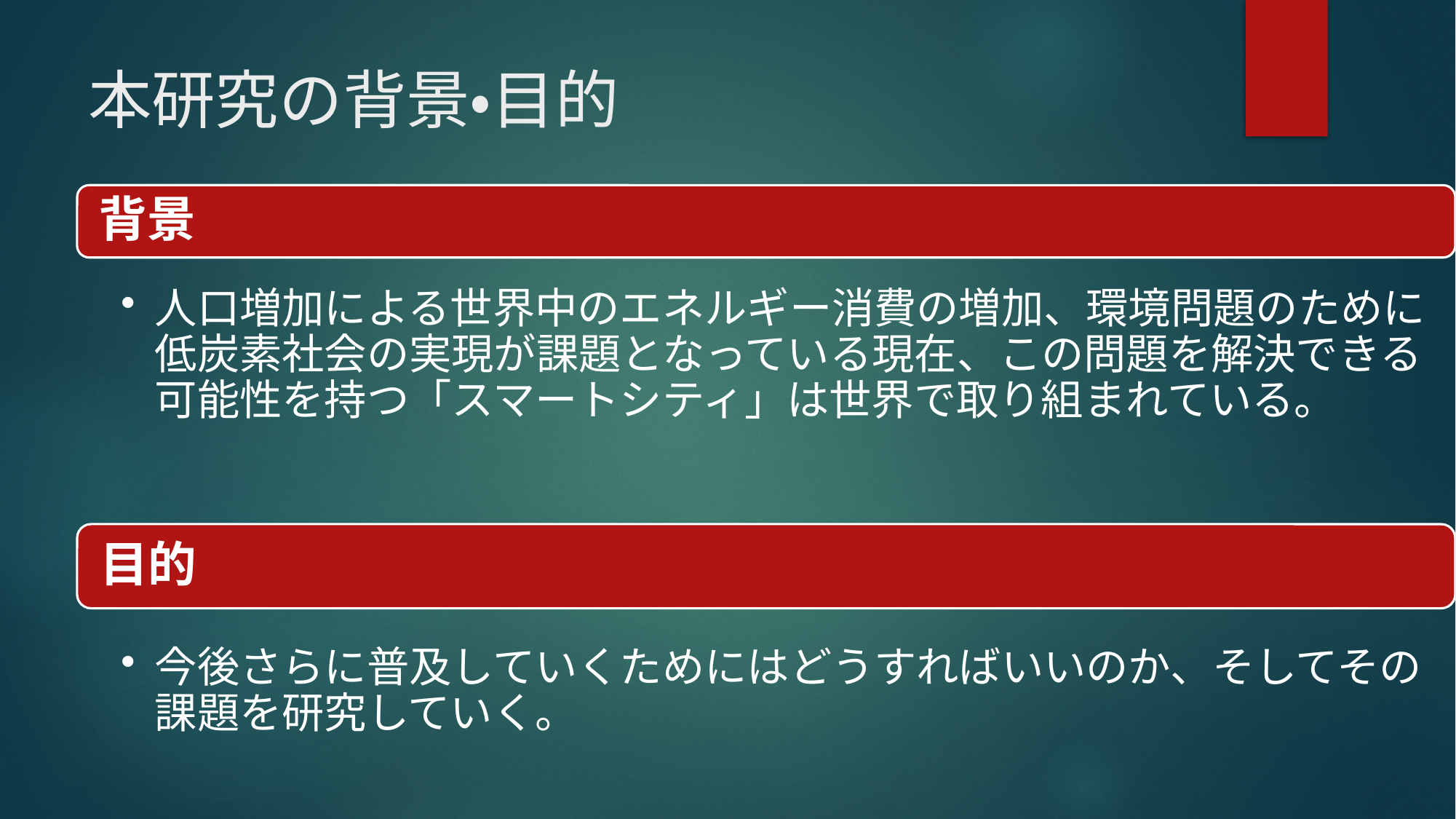

# 本研究の背景・目的
背景
人口増加による世界中のエネルギー消費の増加、環境問題のために低炭素社会の実現が課題となっている現在、この問題を解決できる可能性を持つ「スマートシティ」は世界で取り組まれている。
目的
今後さらに普及していくためにはどうすればいいのか、そしてその課題を研究していく。